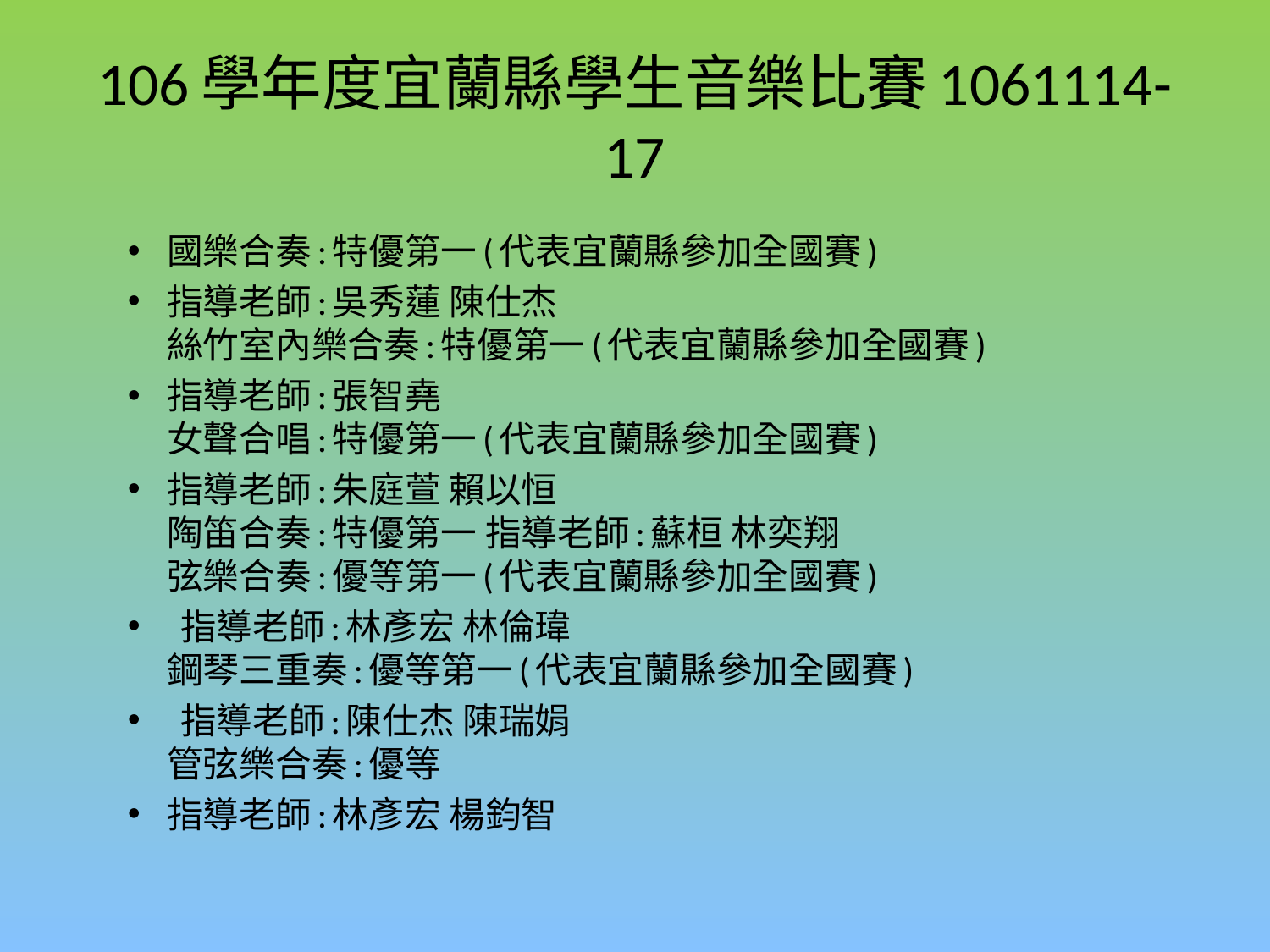

# 106學年度宜蘭縣學生音樂比賽1061114-17
國樂合奏:特優第一(代表宜蘭縣參加全國賽)
指導老師:吳秀蓮 陳仕杰
絲竹室內樂合奏:特優第一(代表宜蘭縣參加全國賽)
指導老師:張智堯
女聲合唱:特優第一(代表宜蘭縣參加全國賽)
指導老師:朱庭萱 賴以恒
陶笛合奏:特優第一 指導老師:蘇桓 林奕翔
弦樂合奏:優等第一(代表宜蘭縣參加全國賽)
 指導老師:林彥宏 林倫瑋
鋼琴三重奏:優等第一(代表宜蘭縣參加全國賽)
 指導老師:陳仕杰 陳瑞娟
管弦樂合奏:優等
指導老師:林彥宏 楊鈞智